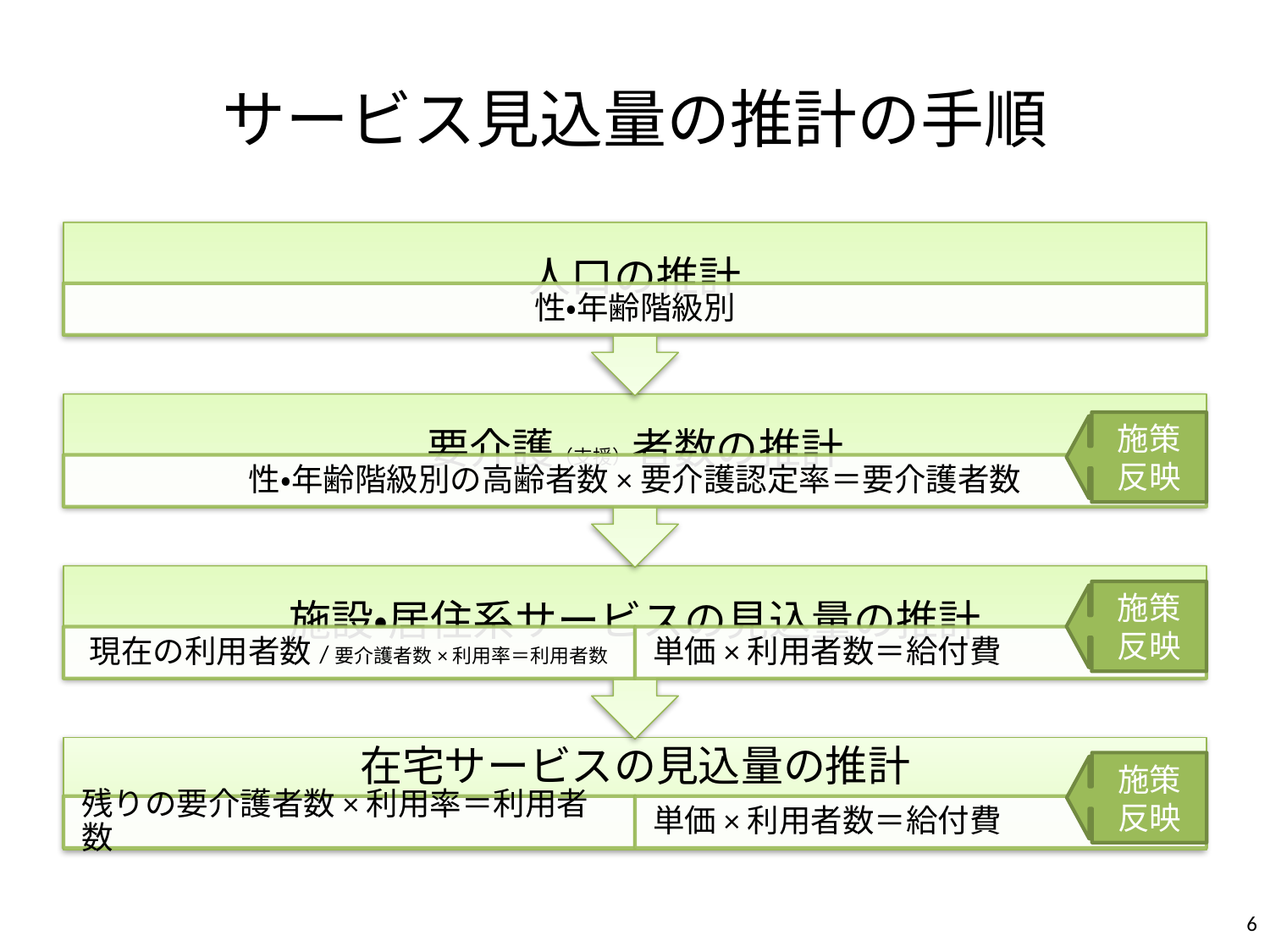

# サービス見込量の推計の手順
在宅サービスの見込量の推計
残りの要介護者数×利用率＝利用者数
単価×利用者数＝給付費
施設・居住系サービスの見込量の推計
現在の利用者数/要介護者数×利用率＝利用者数
単価×利用者数＝給付費
要介護（支援）者数の推計
性・年齢階級別の高齢者数×要介護認定率＝要介護者数
人口の推計
性・年齢階級別
施策反映
施策反映
施策反映
6